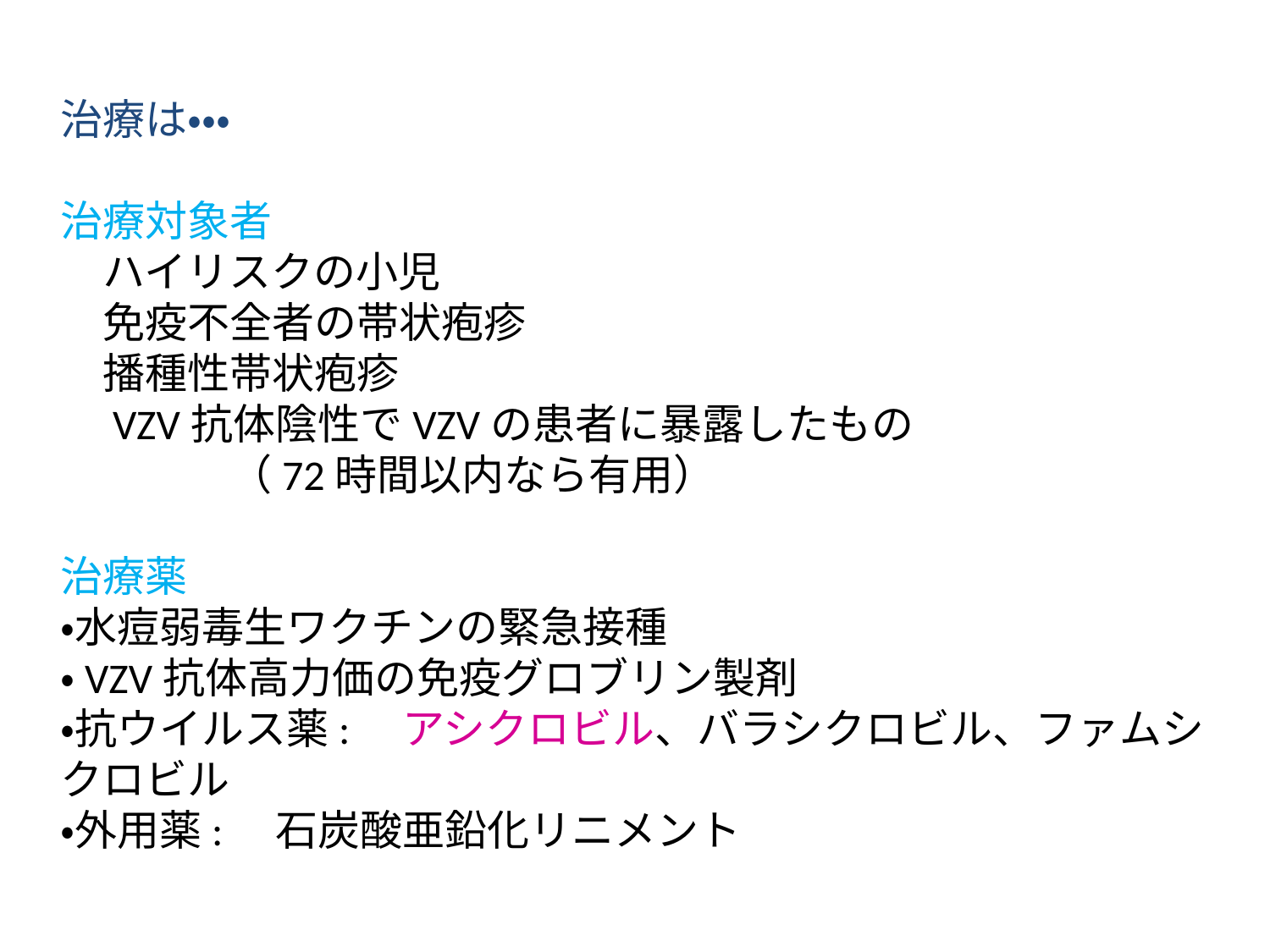

治療は・・・

治療対象者
　ハイリスクの小児
　免疫不全者の帯状疱疹
　播種性帯状疱疹
　VZV抗体陰性でVZVの患者に暴露したもの
　　　　（72時間以内なら有用）

治療薬
・水痘弱毒生ワクチンの緊急接種
・VZV抗体高力価の免疫グロブリン製剤
・抗ウイルス薬:　アシクロビル、バラシクロビル、ファムシクロビル
・外用薬:　石炭酸亜鉛化リニメント